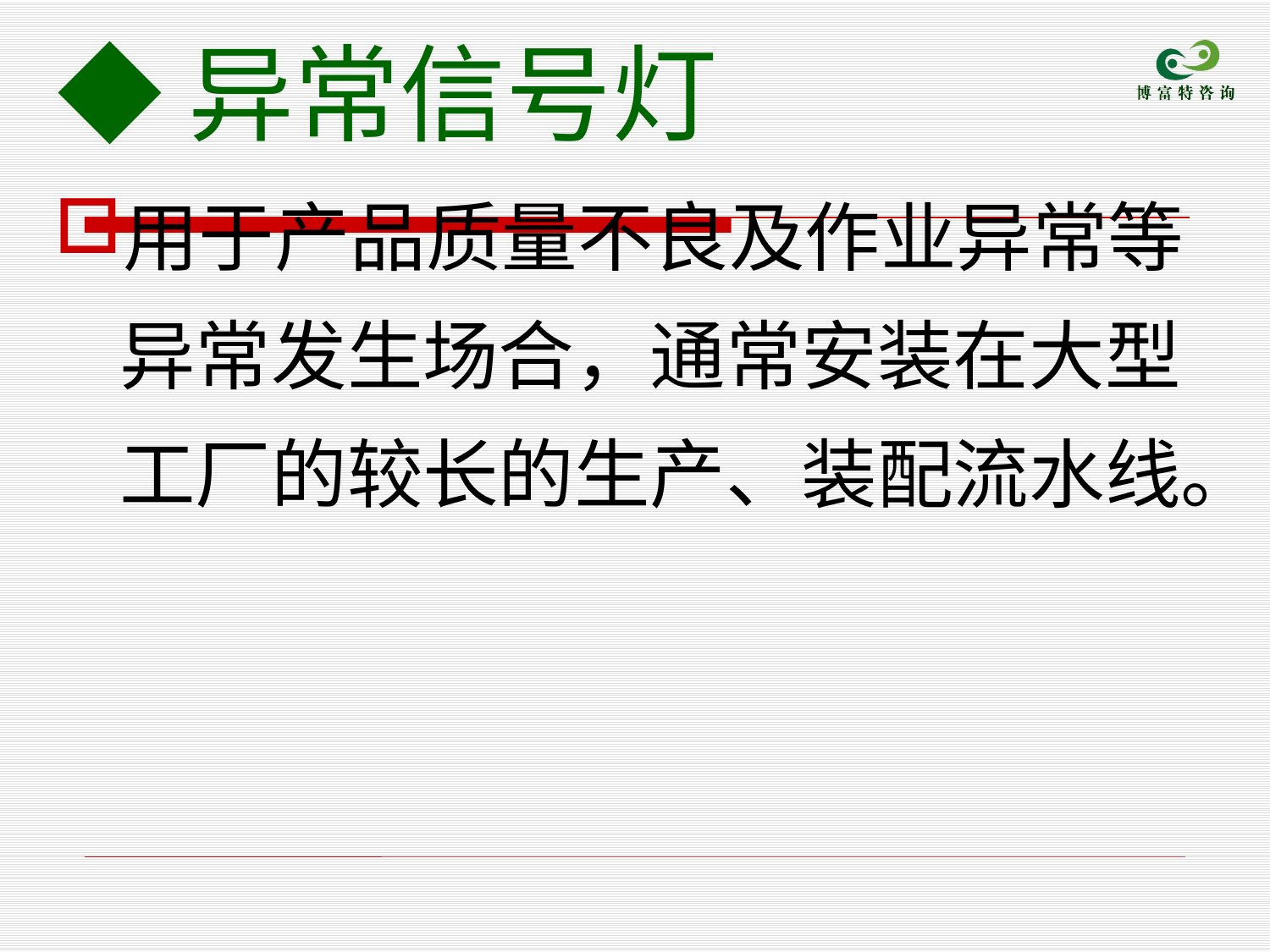

◆异常信号灯
用于产品质量不良及作业异常等异常发生场合，通常安装在大型工厂的较长的生产、装配流水线。
468